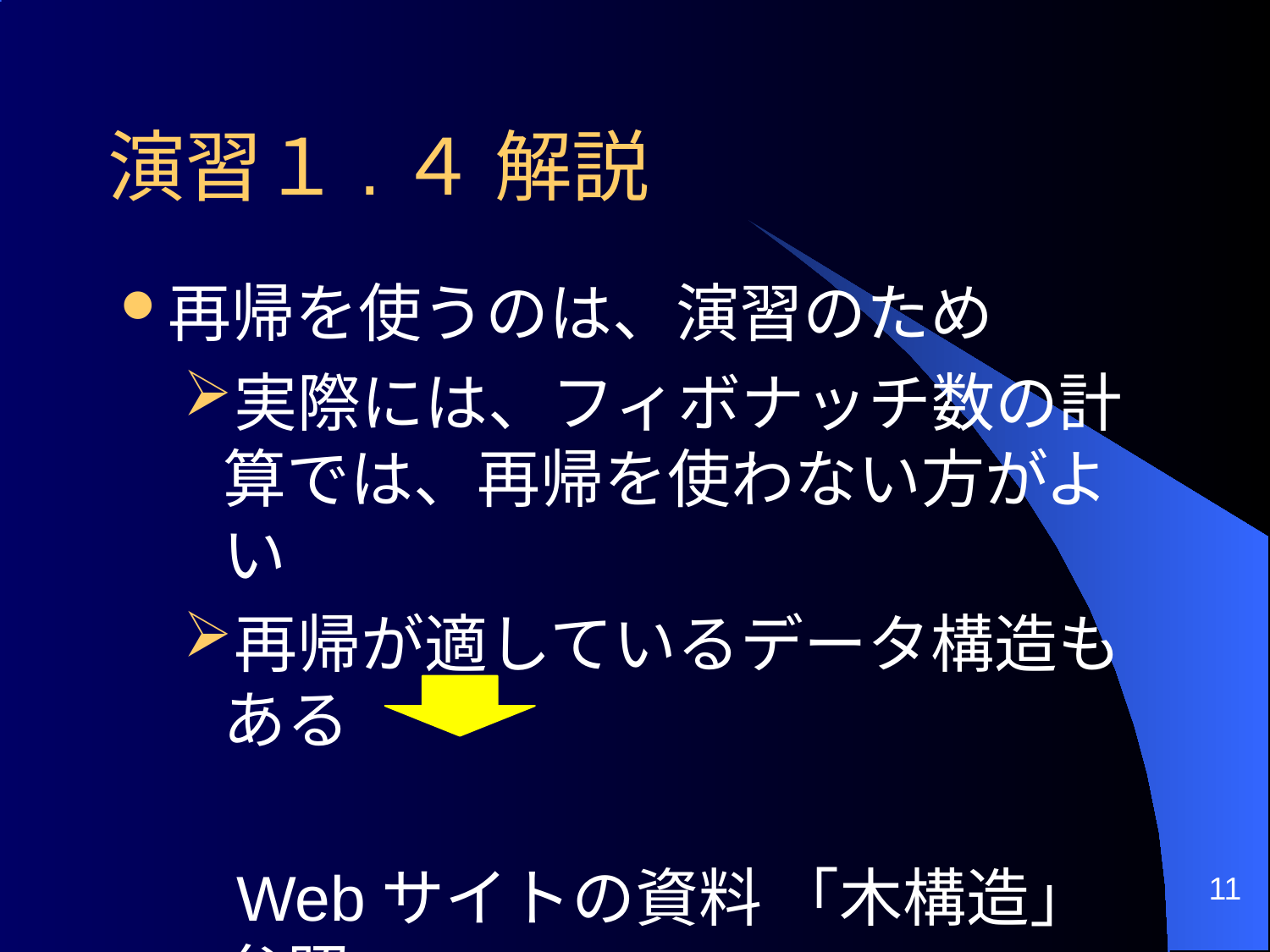

# 演習１.４ 解説
再帰を使うのは、演習のため
実際には、フィボナッチ数の計算では、再帰を使わない方がよい
再帰が適しているデータ構造もある

   Webサイトの資料 「木構造」 参照

11